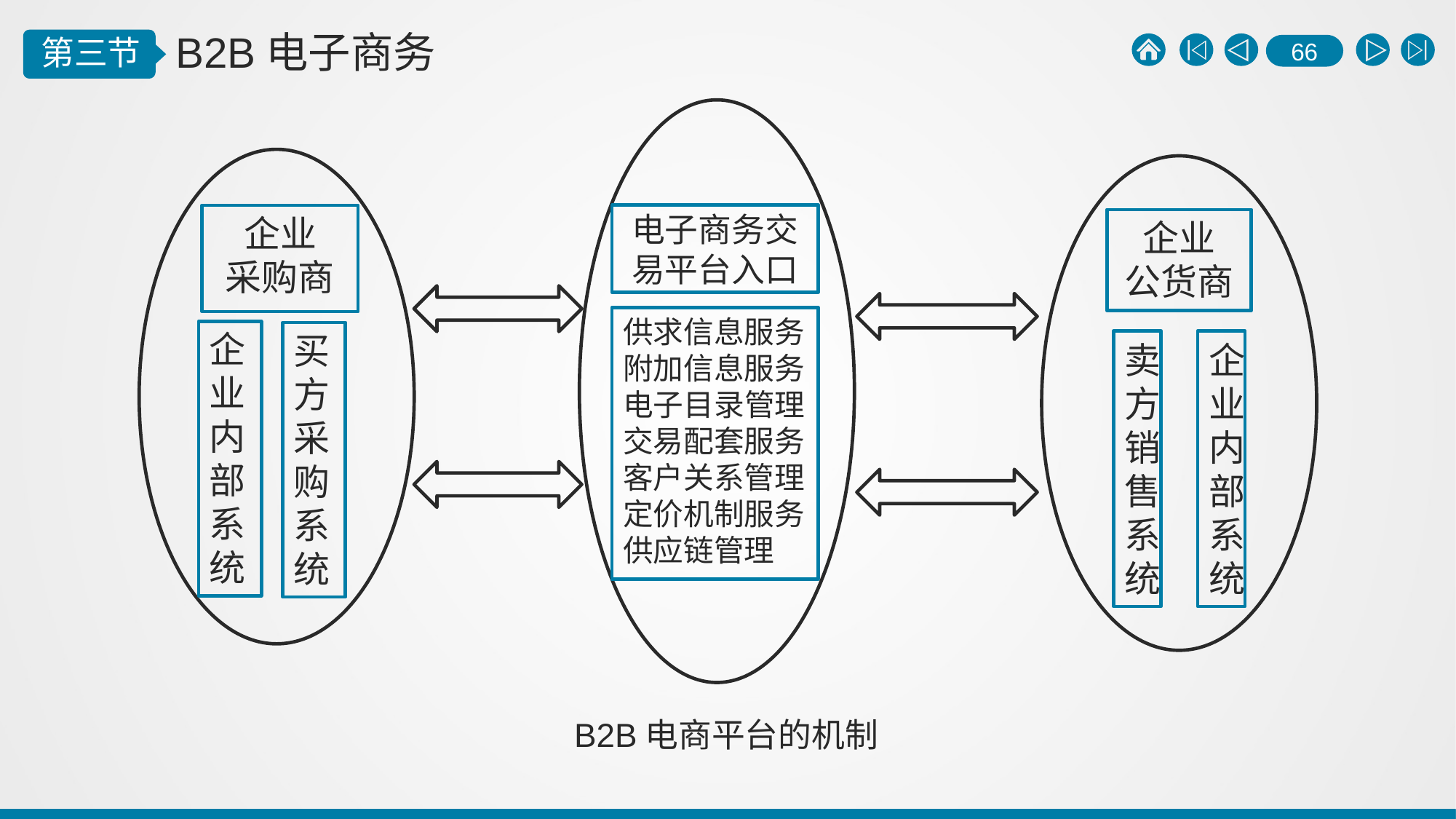

电子商务交易平台入口
企业
采购商
企业
公货商

供求信息服务附加信息服务电子目录管理交易配套服务客户关系管理定价机制服务供应链管理
企业内部系统
买方采购系统
卖方销售系统
企业内部系统

  B2B电商平台的机制